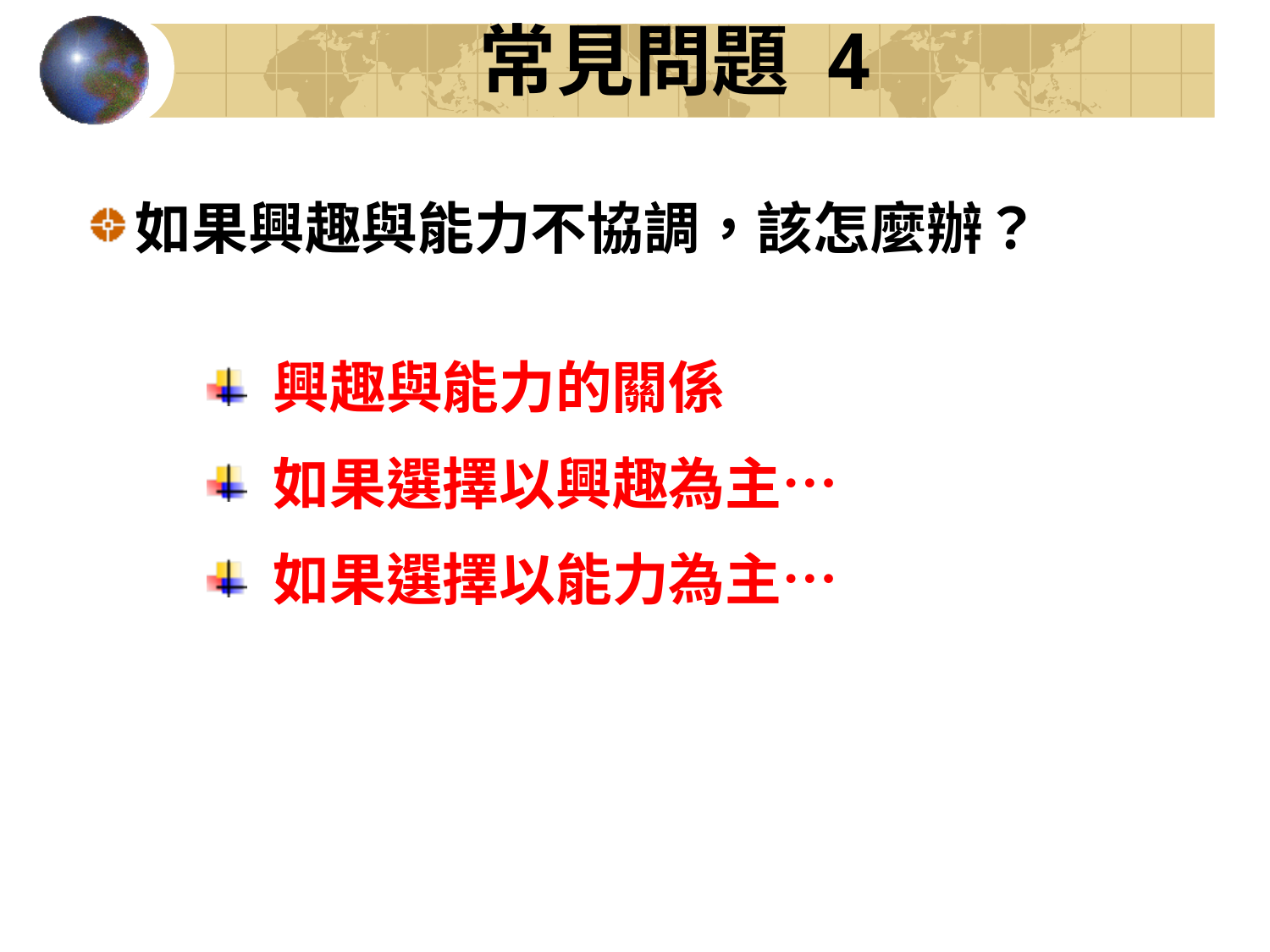

# 常見問題 4
如果興趣與能力不協調，該怎麼辦？
 興趣與能力的關係
 如果選擇以興趣為主…
 如果選擇以能力為主…